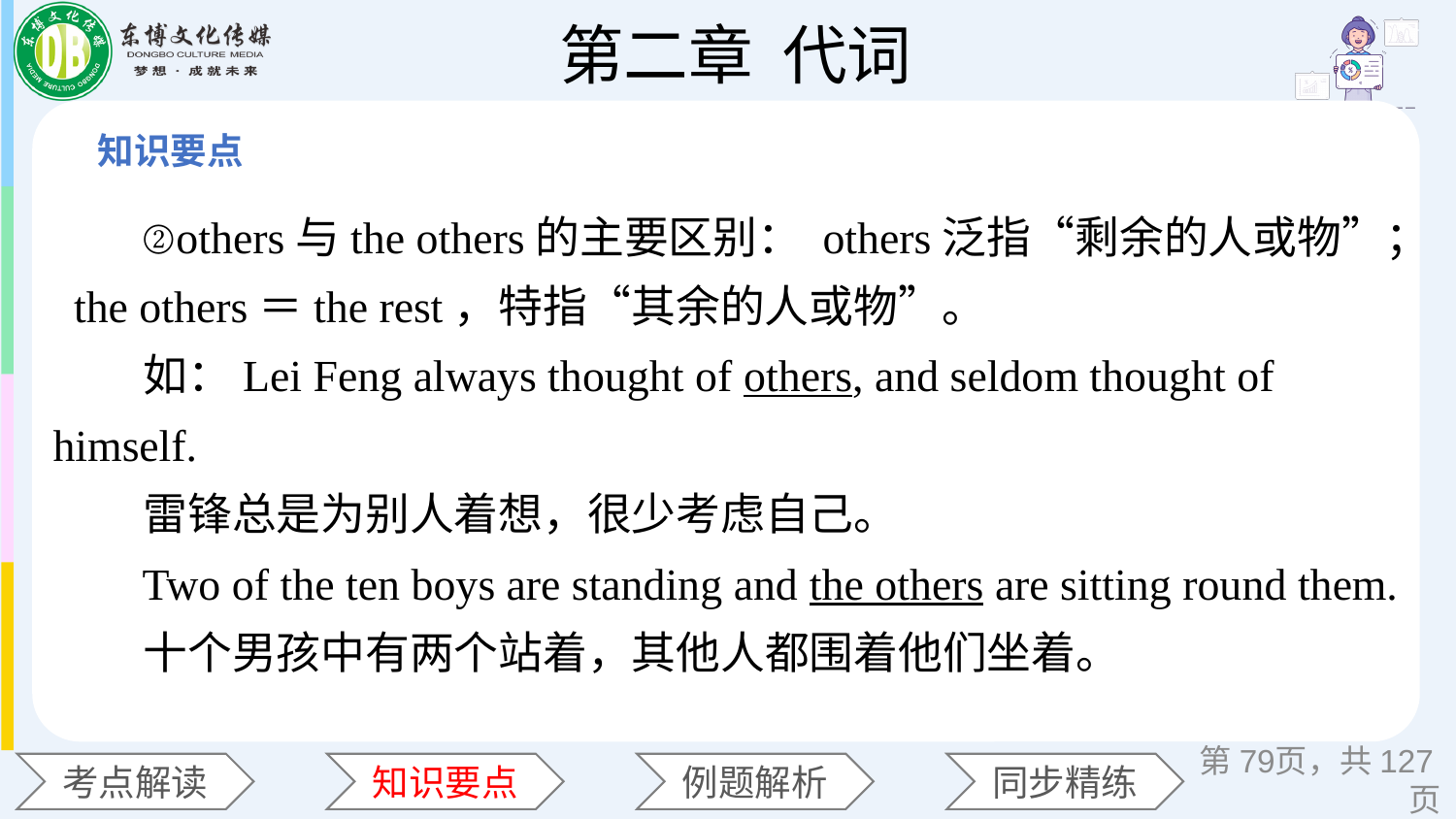

②others与the others的主要区别： others泛指“剩余的人或物”； the others＝the rest，特指“其余的人或物”。
        如：Lei Feng always thought of others, and seldom thought of himself.
        雷锋总是为别人着想，很少考虑自己。
        Two of the ten boys are standing and the others are sitting round them.
        十个男孩中有两个站着，其他人都围着他们坐着。
第79页，共127页